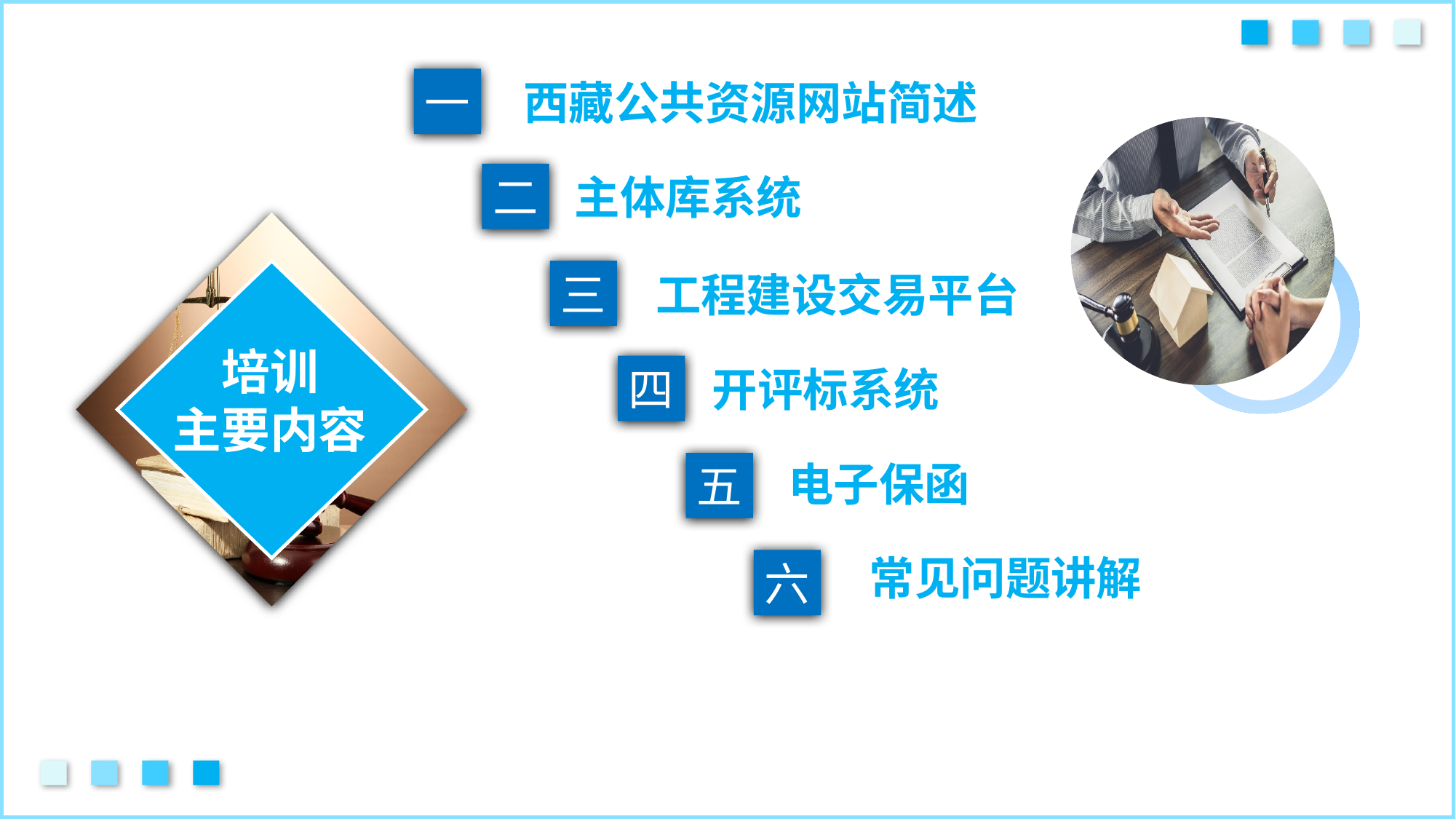

一
西藏公共资源网站简述

二
主体库系统

培训
主要内容
三
工程建设交易平台
四
开评标系统
电子保函
五
 常见问题讲解

六